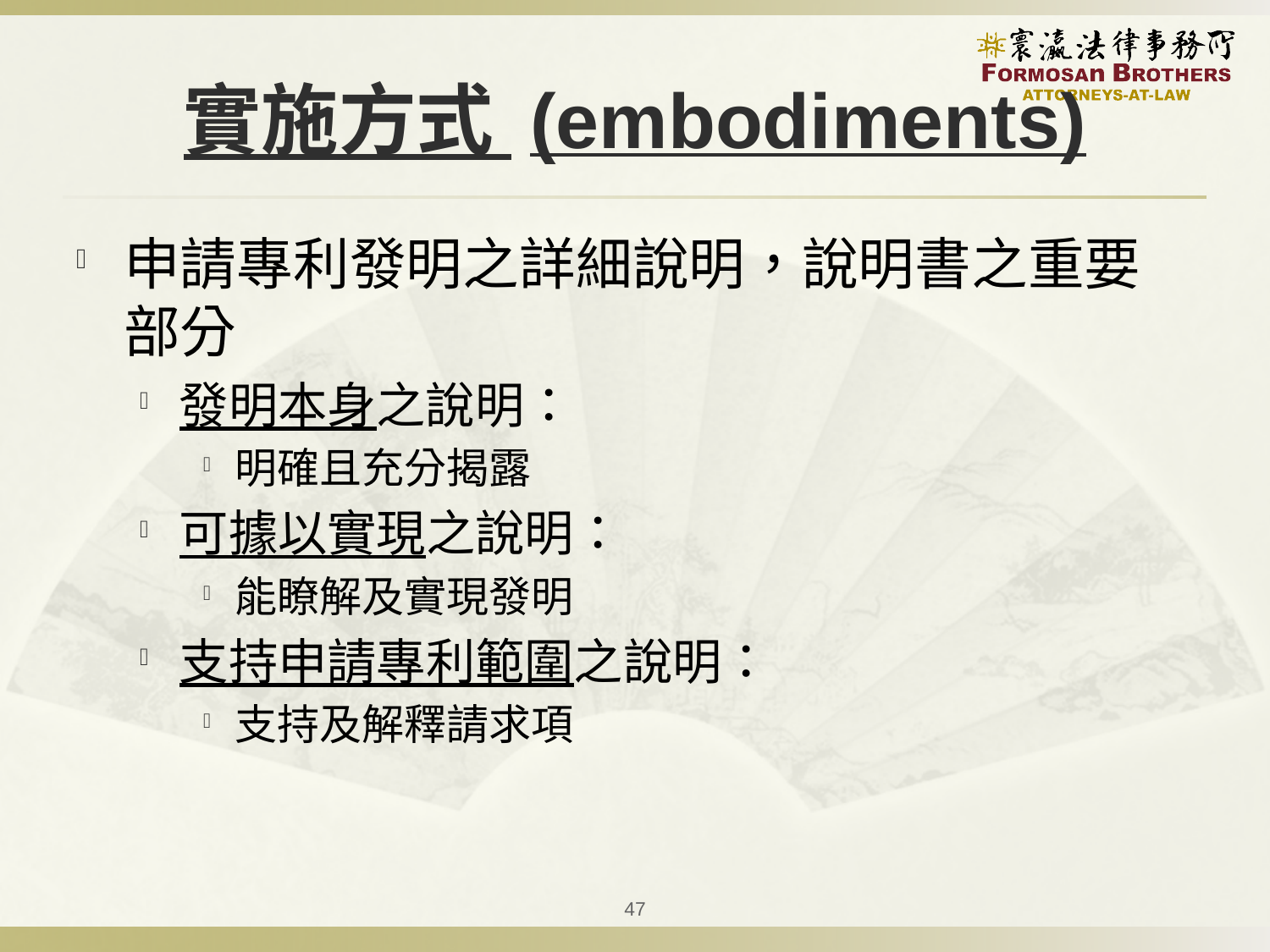

# 實施方式 (embodiments)
申請專利發明之詳細說明，說明書之重要部分
發明本身之說明：
明確且充分揭露
可據以實現之說明：
能瞭解及實現發明
支持申請專利範圍之說明：
支持及解釋請求項

47